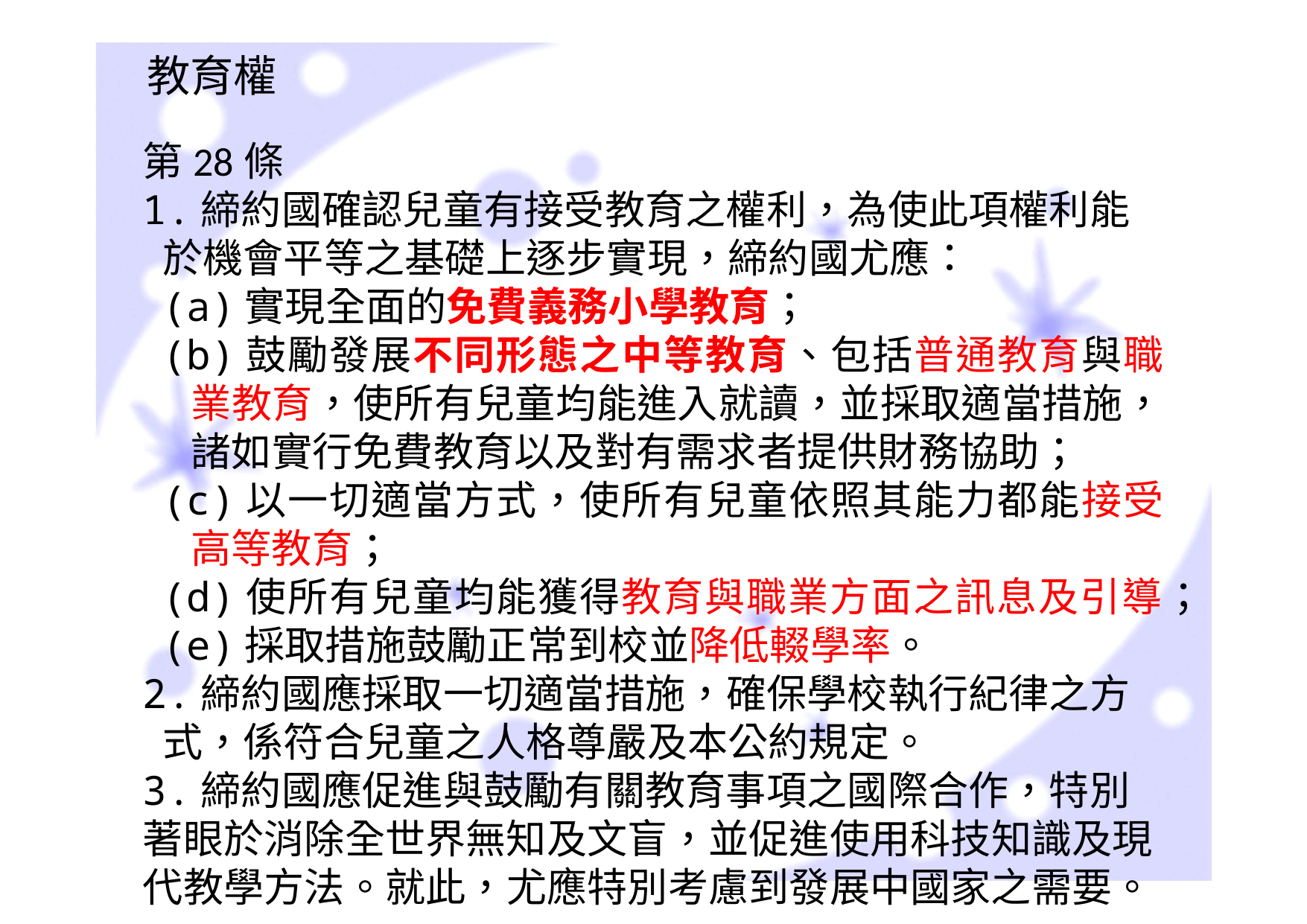

教育權
第28條
1.締約國確認兒童有接受教育之權利，為使此項權利能於機會平等之基礎上逐步實現，締約國尤應：
(a)實現全面的免費義務小學教育；
(b)鼓勵發展不同形態之中等教育、包括普通教育與職業教育，使所有兒童均能進入就讀，並採取適當措施，諸如實行免費教育以及對有需求者提供財務協助；
(c)以一切適當方式，使所有兒童依照其能力都能接受高等教育；
(d)使所有兒童均能獲得教育與職業方面之訊息及引導；
(e)採取措施鼓勵正常到校並降低輟學率。
2.締約國應採取一切適當措施，確保學校執行紀律之方式，係符合兒童之人格尊嚴及本公約規定。
3.締約國應促進與鼓勵有關教育事項之國際合作，特別著眼於消除全世界無知及文盲，並促進使用科技知識及現代教學方法。就此，尤應特別考慮到發展中國家之需要。